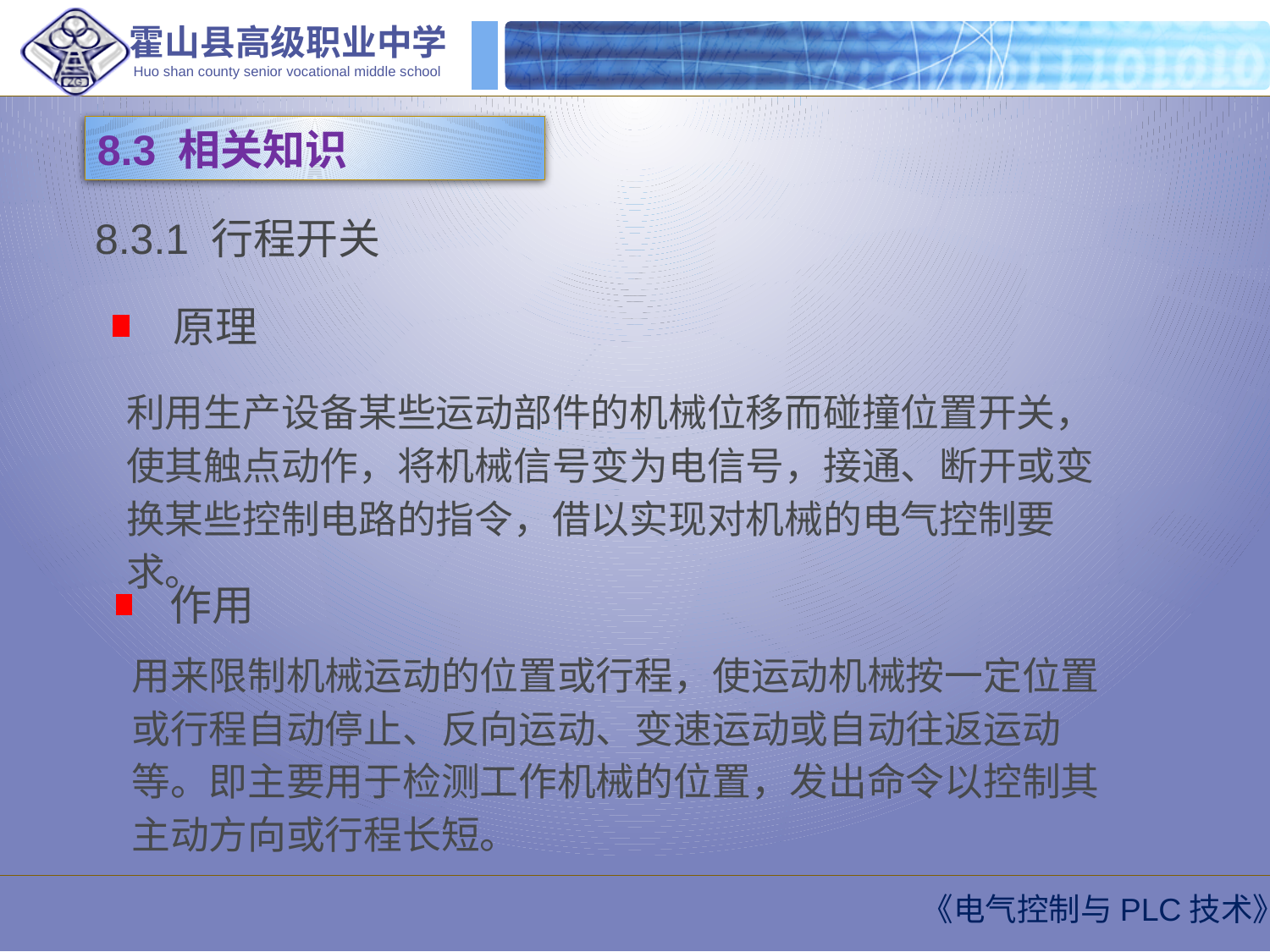

8.3 相关知识
8.3.1 行程开关
原理

利用生产设备某些运动部件的机械位移而碰撞位置开关，使其触点动作，将机械信号变为电信号，接通、断开或变换某些控制电路的指令，借以实现对机械的电气控制要求。
作用

用来限制机械运动的位置或行程，使运动机械按一定位置或行程自动停止、反向运动、变速运动或自动往返运动等。即主要用于检测工作机械的位置，发出命令以控制其主动方向或行程长短。